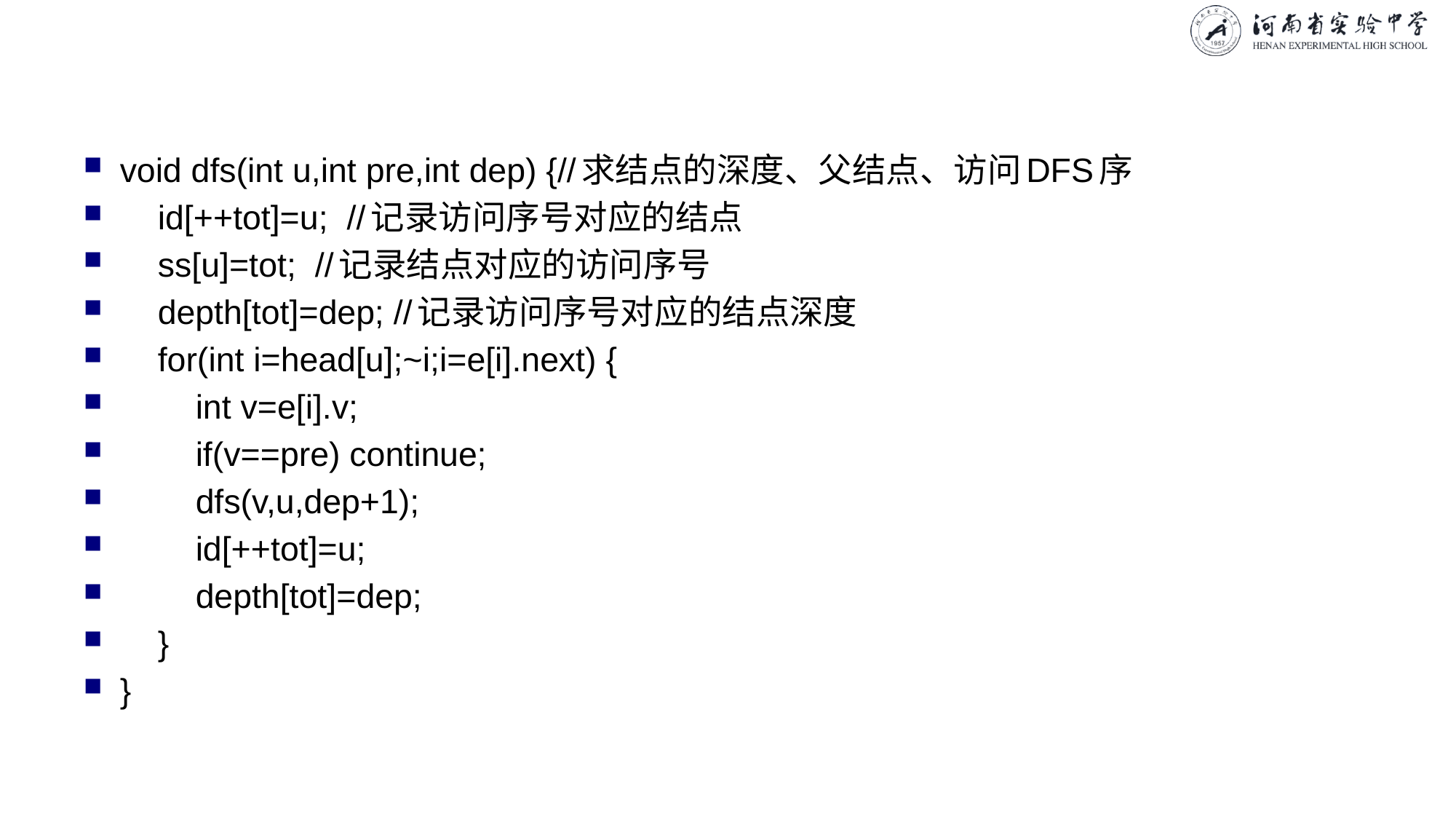

#
void dfs(int u,int pre,int dep) {//求结点的深度、父结点、访问DFS序
    id[++tot]=u;  //记录访问序号对应的结点
    ss[u]=tot;  //记录结点对应的访问序号
    depth[tot]=dep; //记录访问序号对应的结点深度
    for(int i=head[u];~i;i=e[i].next) {
        int v=e[i].v;
        if(v==pre) continue;
        dfs(v,u,dep+1);
        id[++tot]=u;
        depth[tot]=dep;
    }
}